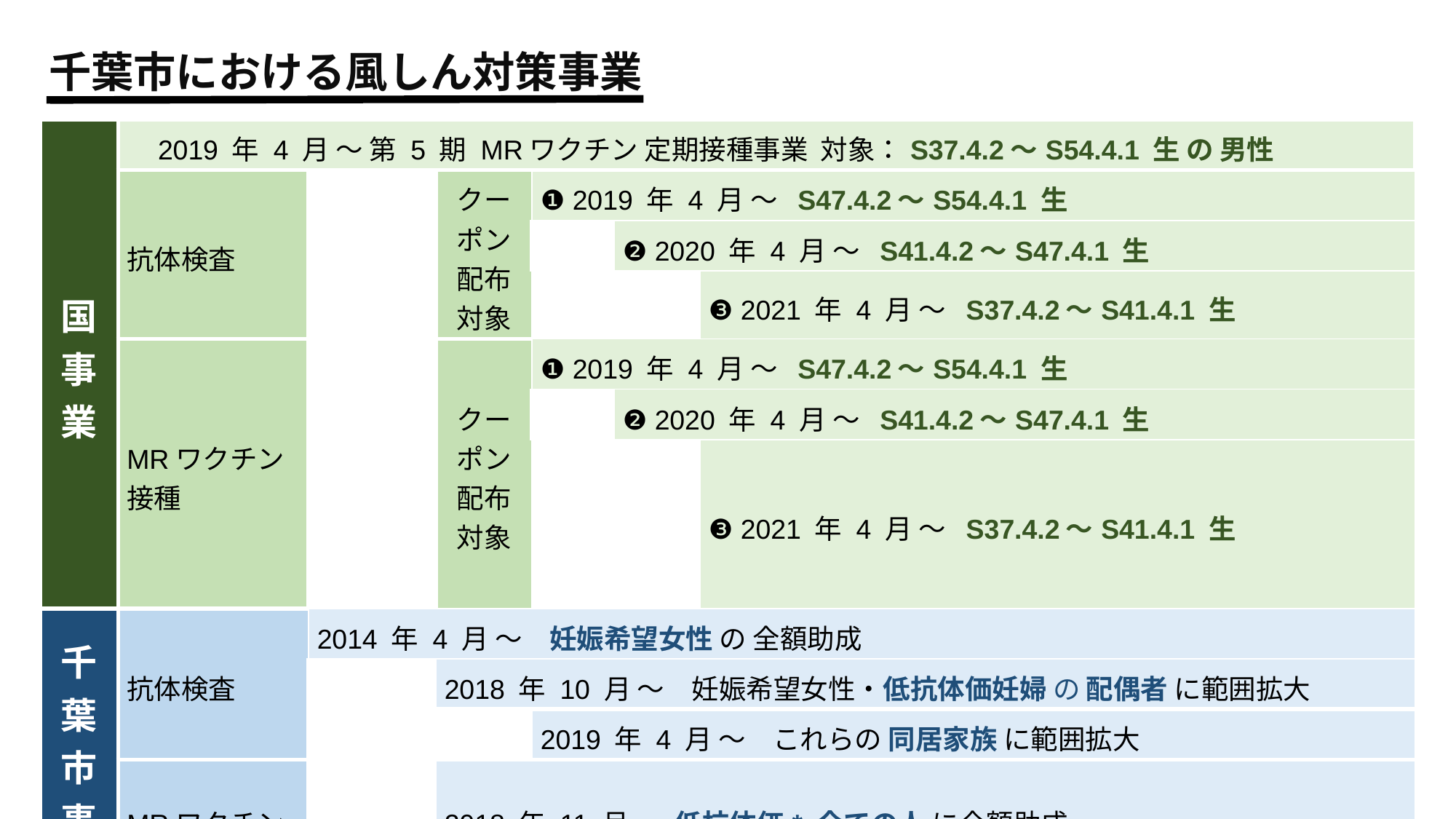

千葉市における風しん対策事業
|  |
| --- |
| 国事業 | 2019 年 4 月 ～ 第 5 期 MRワクチン 定期接種事業 対象：S37.4.2～S54.4.1 生 の 男性 |  |  |  |  |  |
| --- | --- | --- | --- | --- | --- | --- |
| 国事業 | 抗体検査 |  | クーポン 配布対象 | ❶ 2019 年 4 月 ～ S47.4.2～S54.4.1 生 |  |  |
|  |  |  |  |  | ❷ 2020 年 4 月 ～ S41.4.2～S47.4.1 生 |  |
|  |  |  |  |  |  | ❸ 2021 年 4 月 ～ S37.4.2～S41.4.1 生 |
|  | MRワクチン接種 |  | クーポン 配布対象 | ❶ 2019 年 4 月 ～ S47.4.2～S54.4.1 生 |  |  |
|  |  |  |  |  | ❷ 2020 年 4 月 ～ S41.4.2～S47.4.1 生 |  |
|  |  |  |  |  |  | ❸ 2021 年 4 月 ～ S37.4.2～S41.4.1 生 |
| 千葉市事業 | 抗体検査 | 2014 年 4 月 ～　妊娠希望女性 の 全額助成 |  |  |  |  |
|  |  |  | 2018 年 10 月 ～　妊娠希望女性・低抗体価妊婦 の 配偶者 に範囲拡大 |  |  |  |
|  |  |  | 2019 年 4 月 ～　これらの 同居家族 に範囲拡大 | 2019 年 4 月 ～　これらの 同居家族 に範囲拡大 |  |  |
|  | MRワクチン接種 |  | 2018 年 11 月 ～ 低抗体価\* 全ての人 に全額助成 （\* HI法：16 倍以下　EIA法：EIA価 8.0 未満） |  |  |  |
|  |
| --- |